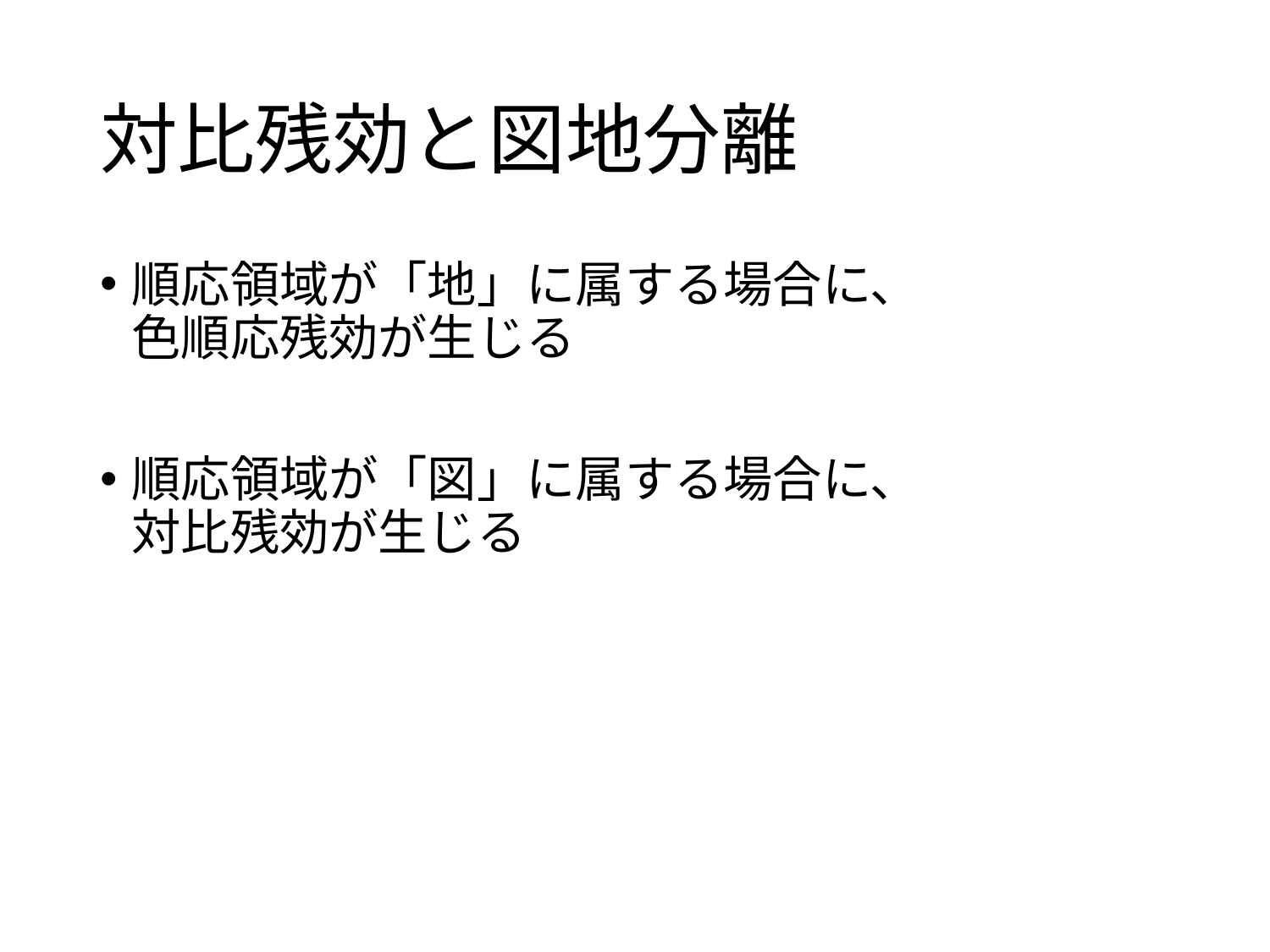

# 対比残効と図地分離
順応領域が「地」に属する場合に、
色順応残効が生じる

順応領域が「図」に属する場合に、
対比残効が生じる